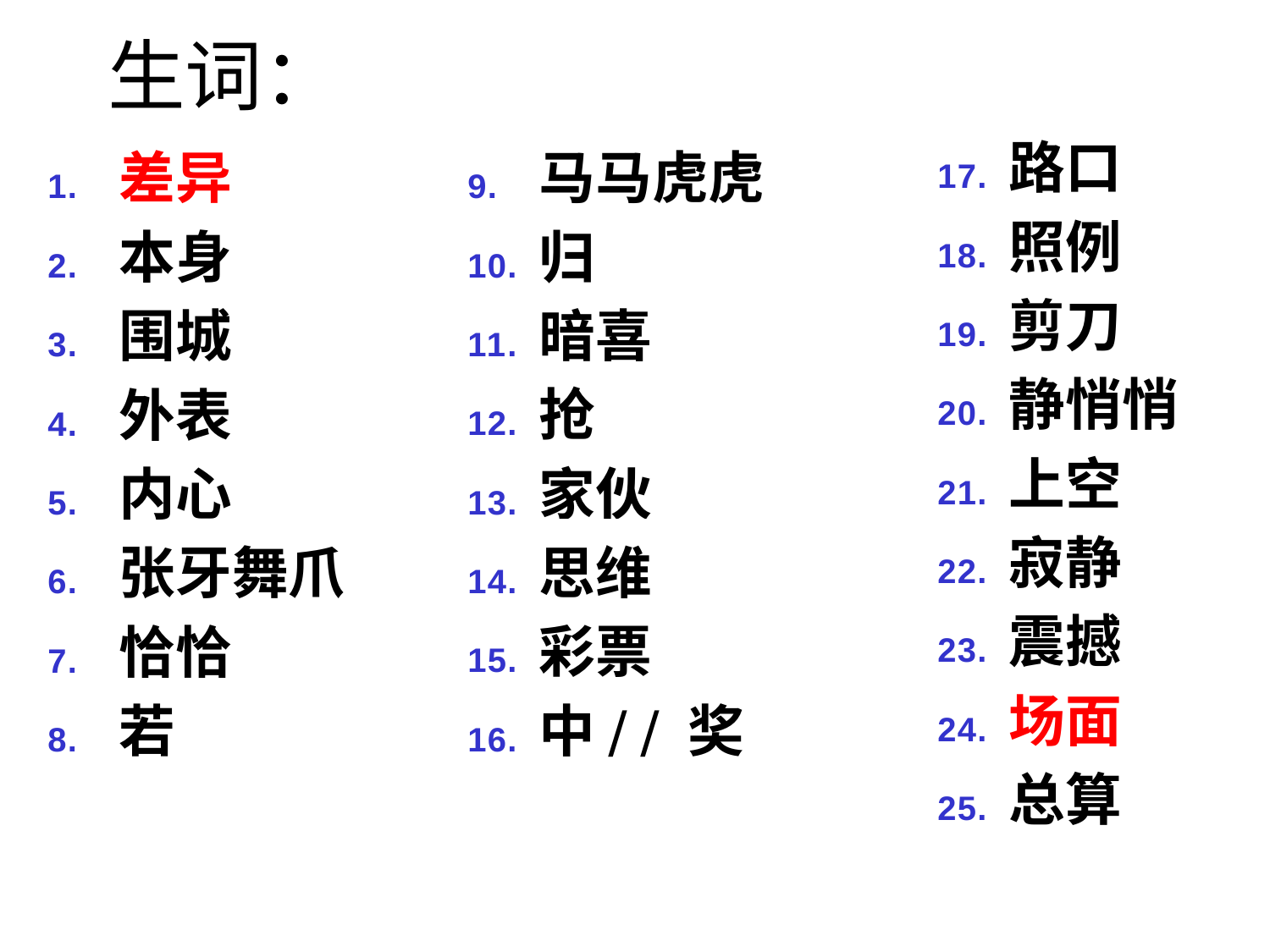

# 生词：
路口
照例
剪刀
静悄悄
上空
寂静
震撼
场面
总算
差异
本身
围城
外表
内心
张牙舞爪
恰恰
若
马马虎虎
归
暗喜
抢
家伙
思维
彩票
中//奖